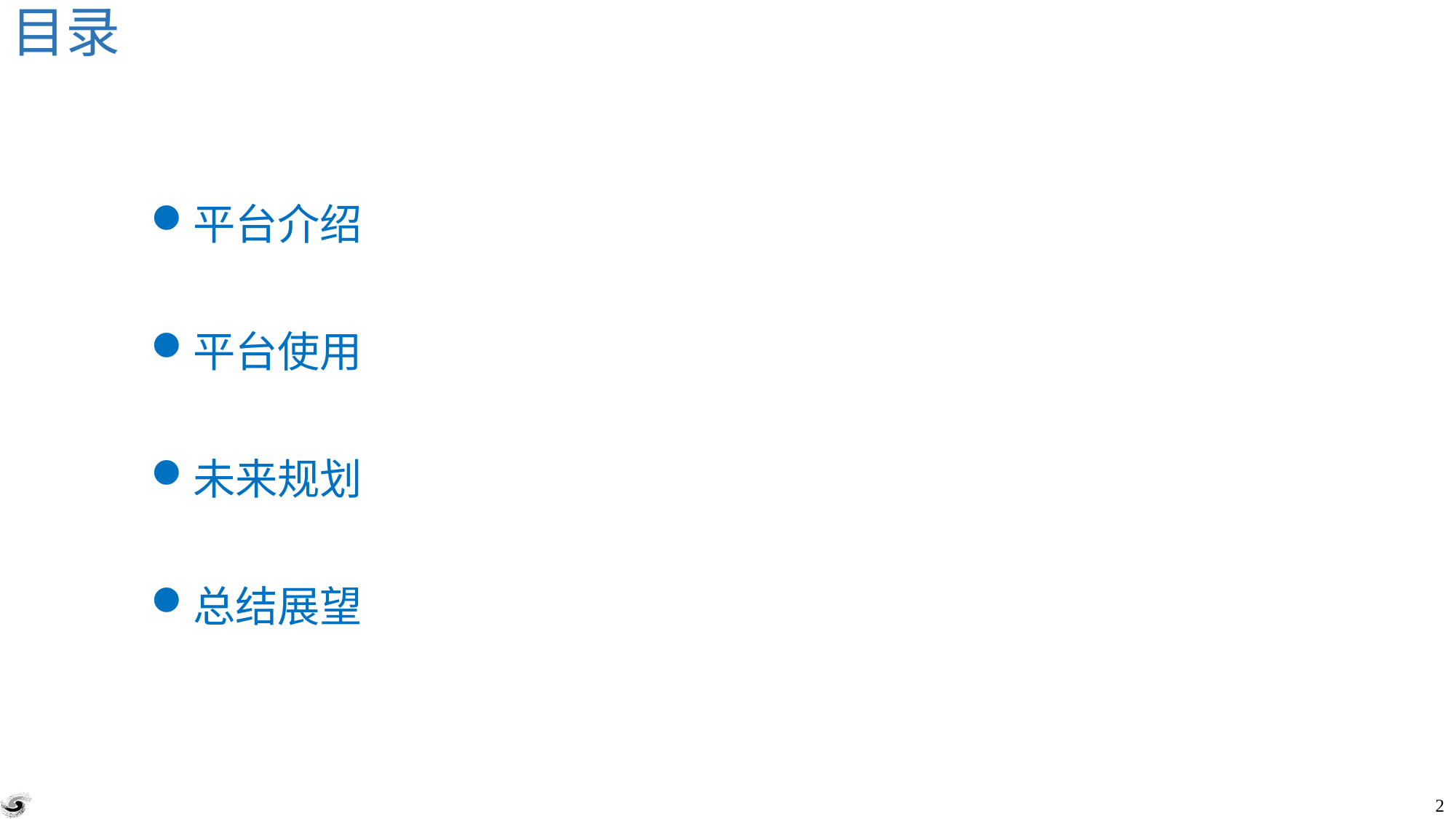

# 目录
平台介绍
平台使用
未来规划
总结展望

2